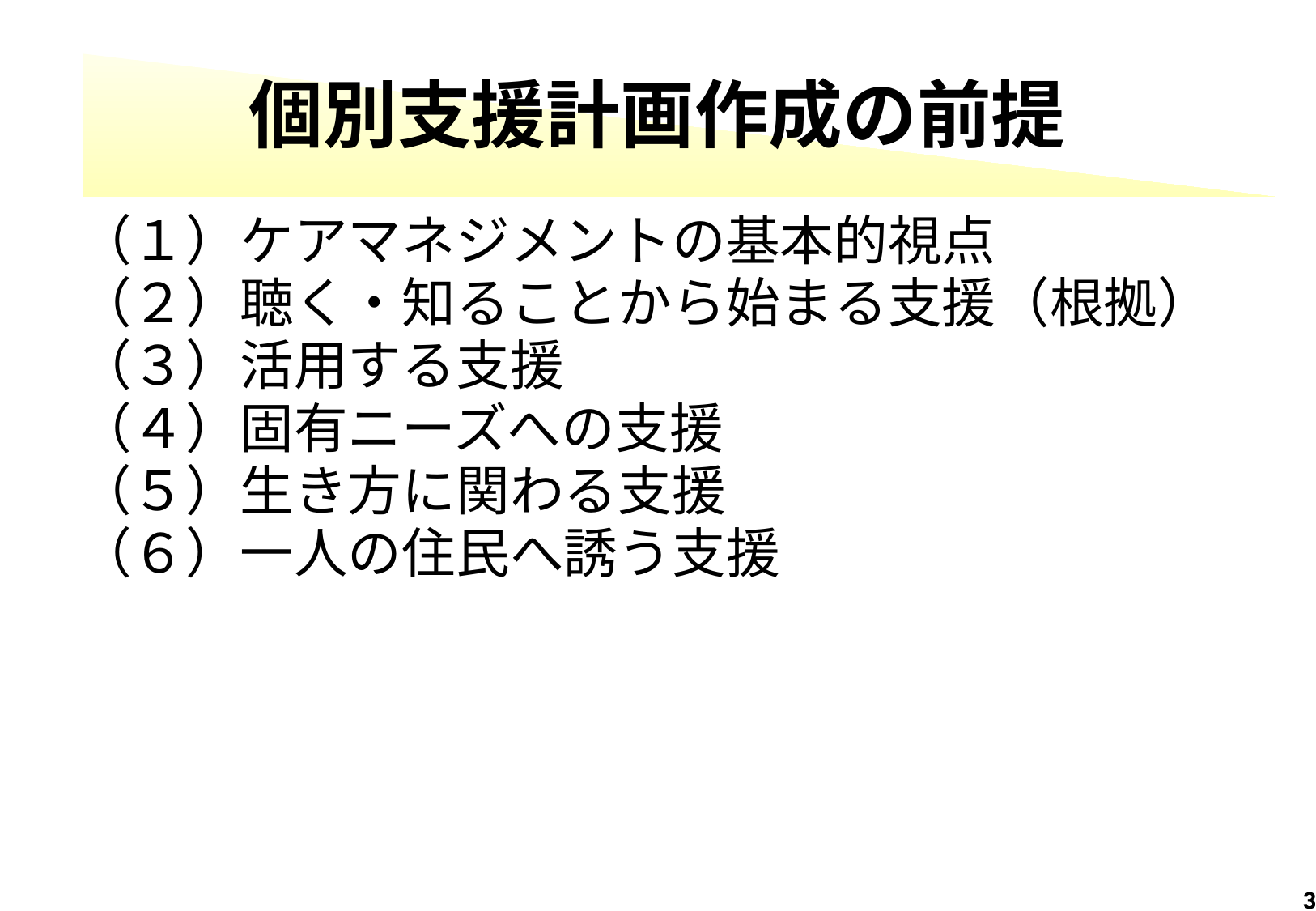

# 個別支援計画作成の前提

（１）ケアマネジメントの基本的視点
（２）聴く・知ることから始まる支援（根拠）
（３）活用する支援
（４）固有ニーズへの支援
（５）生き方に関わる支援
（６）一人の住民へ誘う支援

3